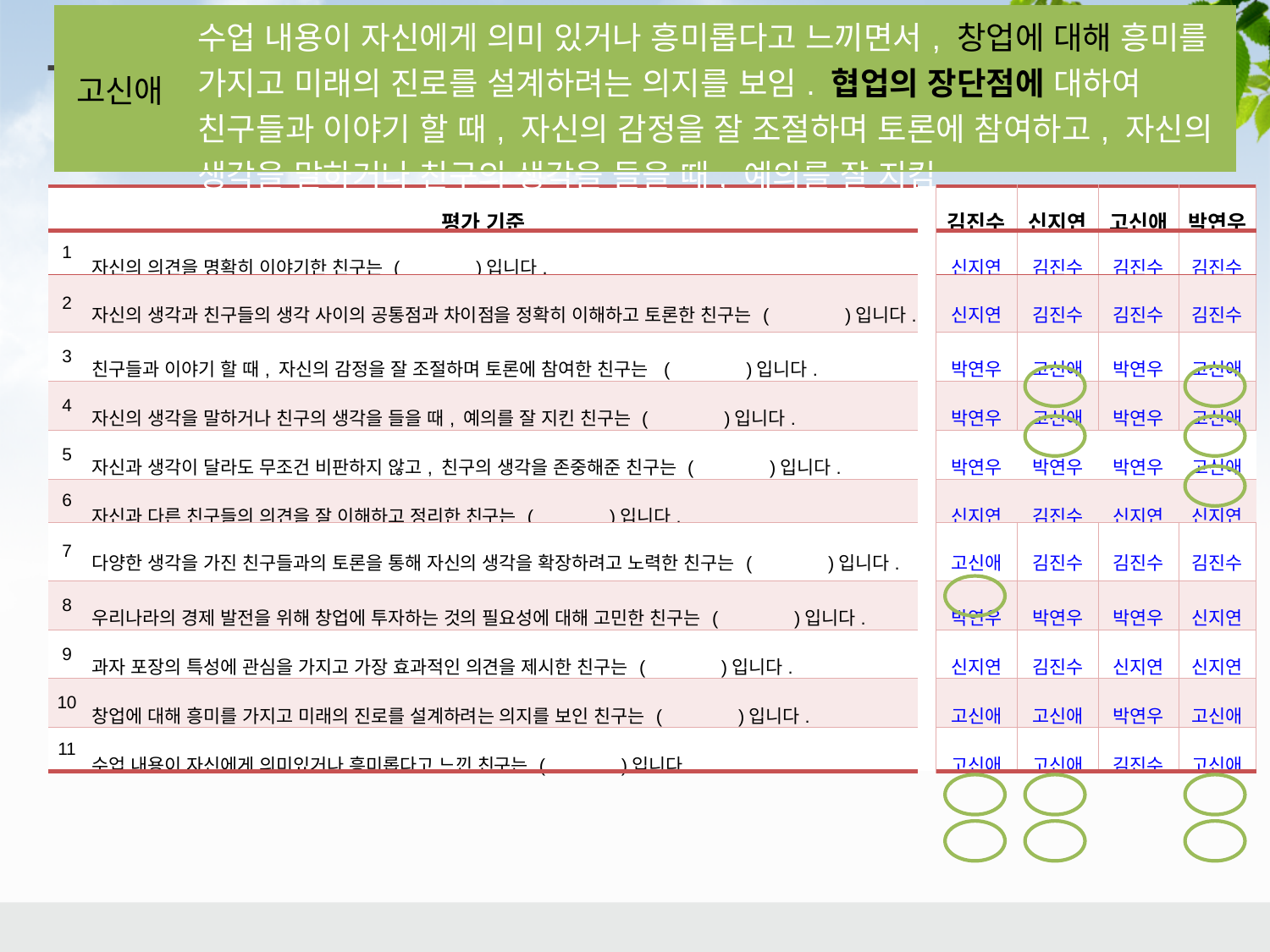

| 고신애 | 수업 내용이 자신에게 의미 있거나 흥미롭다고 느끼면서, 창업에 대해 흥미를 가지고 미래의 진로를 설계하려는 의지를 보임. 협업의 장단점에 대하여 친구들과 이야기 할 때, 자신의 감정을 잘 조절하며 토론에 참여하고, 자신의 생각을 말하거나 친구의 생각을 들을 때, 예의를 잘 지킴 |
| --- | --- |
모둠원:
김진수, 신지연, 고신애, 박연우
동료평가 예시
| 평가 기준 |  |  | 김진수 | 신지연 | 고신애 | 박연우 |
| --- | --- | --- | --- | --- | --- | --- |
| 1 | 자신의 의견을 명확히 이야기한 친구는 ( )입니다. |  | 신지연 | 김진수 | 김진수 | 김진수 |
| 2 | 자신의 생각과 친구들의 생각 사이의 공통점과 차이점을 정확히 이해하고 토론한 친구는 ( )입니다. |  | 신지연 | 김진수 | 김진수 | 김진수 |
| 3 | 친구들과 이야기 할 때, 자신의 감정을 잘 조절하며 토론에 참여한 친구는 ( )입니다. |  | 박연우 | 고신애 | 박연우 | 고신애 |
| 4 | 자신의 생각을 말하거나 친구의 생각을 들을 때, 예의를 잘 지킨 친구는 ( )입니다. |  | 박연우 | 고신애 | 박연우 | 고신애 |
| 5 | 자신과 생각이 달라도 무조건 비판하지 않고, 친구의 생각을 존중해준 친구는 ( )입니다. |  | 박연우 | 박연우 | 박연우 | 고신애 |
| 6 | 자신과 다른 친구들의 의견을 잘 이해하고 정리한 친구는 ( )입니다. |  | 신지연 | 김진수 | 신지연 | 신지연 |
| 7 | 다양한 생각을 가진 친구들과의 토론을 통해 자신의 생각을 확장하려고 노력한 친구는 ( )입니다. |  | 고신애 | 김진수 | 김진수 | 김진수 |
| 8 | 우리나라의 경제 발전을 위해 창업에 투자하는 것의 필요성에 대해 고민한 친구는 ( )입니다. |  | 박연우 | 박연우 | 박연우 | 신지연 |
| 9 | 과자 포장의 특성에 관심을 가지고 가장 효과적인 의견을 제시한 친구는 ( )입니다. |  | 신지연 | 김진수 | 신지연 | 신지연 |
| 10 | 창업에 대해 흥미를 가지고 미래의 진로를 설계하려는 의지를 보인 친구는 ( )입니다. |  | 고신애 | 고신애 | 박연우 | 고신애 |
| 11 | 수업 내용이 자신에게 의미있거나 흥미롭다고 느낀 친구는 ( )입니다. |  | 고신애 | 고신애 | 김진수 | 고신애 |